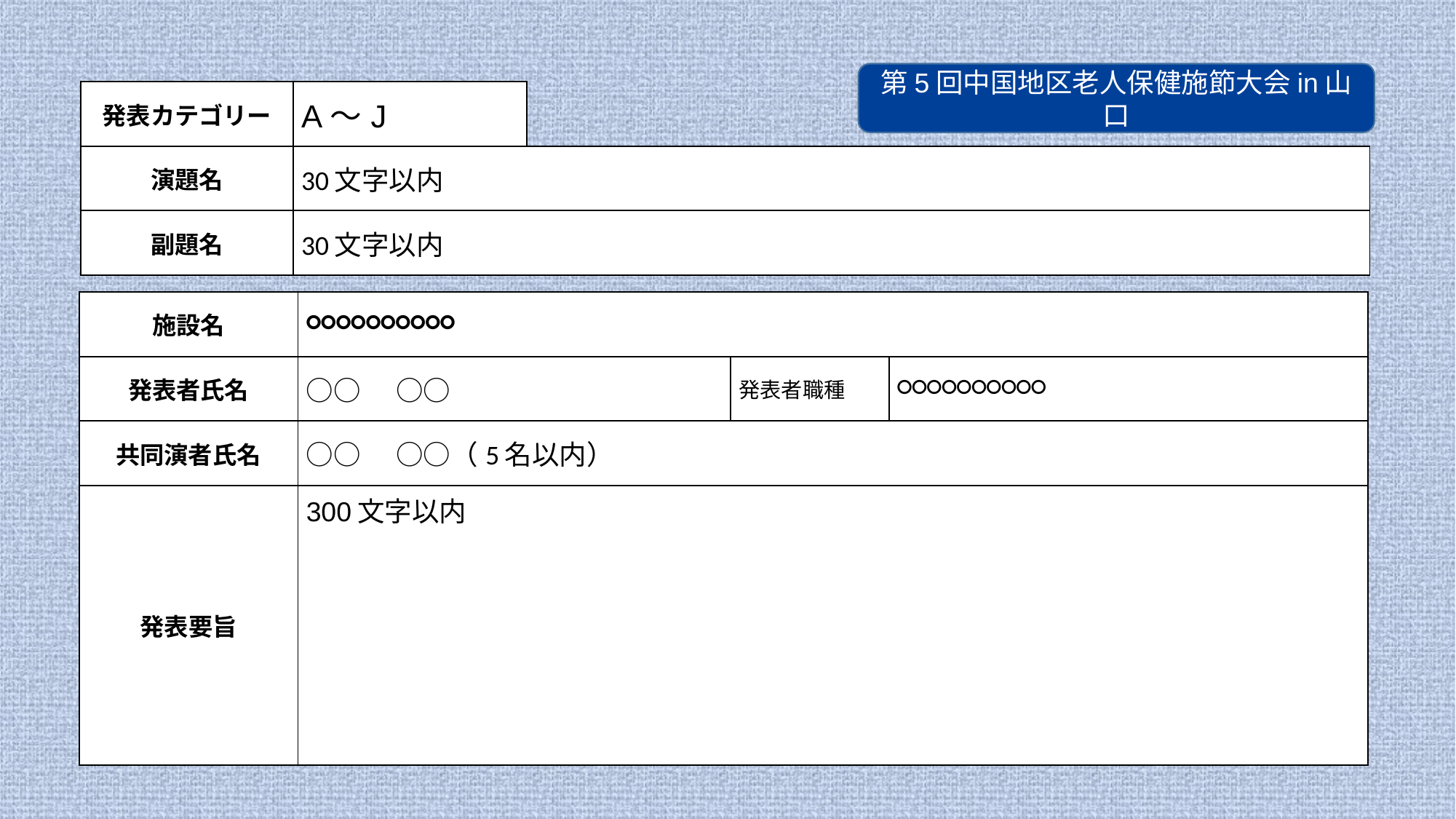

第5回中国地区老人保健施節大会in山口
| 発表カテゴリー | A～J |  |
| --- | --- | --- |
| 演題名 | 30文字以内 |  |
| 副題名 | 30文字以内 |  |
| 施設名 | ○○○○○○○○○○ |  |  |
| --- | --- | --- | --- |
| 発表者氏名 | ○○　○○ | 発表者職種 | ○○○○○○○○○○ |
| 共同演者氏名 | ○○　○○（5名以内） |  |  |
| 発表要旨 | 300文字以内 |  |  |